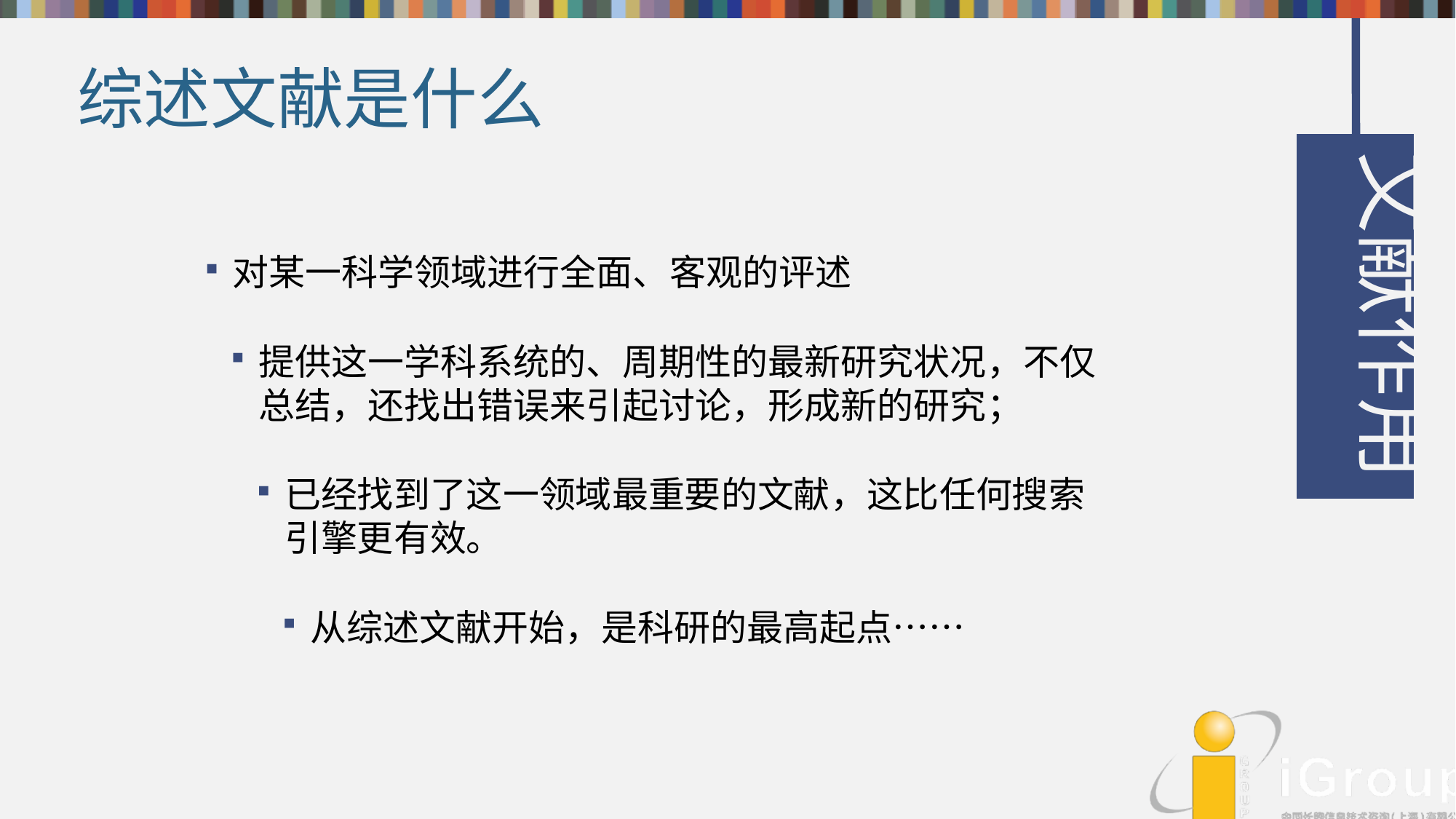

综述文献是什么
文献作用
对某一科学领域进行全面、客观的评述
提供这一学科系统的、周期性的最新研究状况，不仅总结，还找出错误来引起讨论，形成新的研究；
已经找到了这一领域最重要的文献，这比任何搜索引擎更有效。
从综述文献开始，是科研的最高起点……